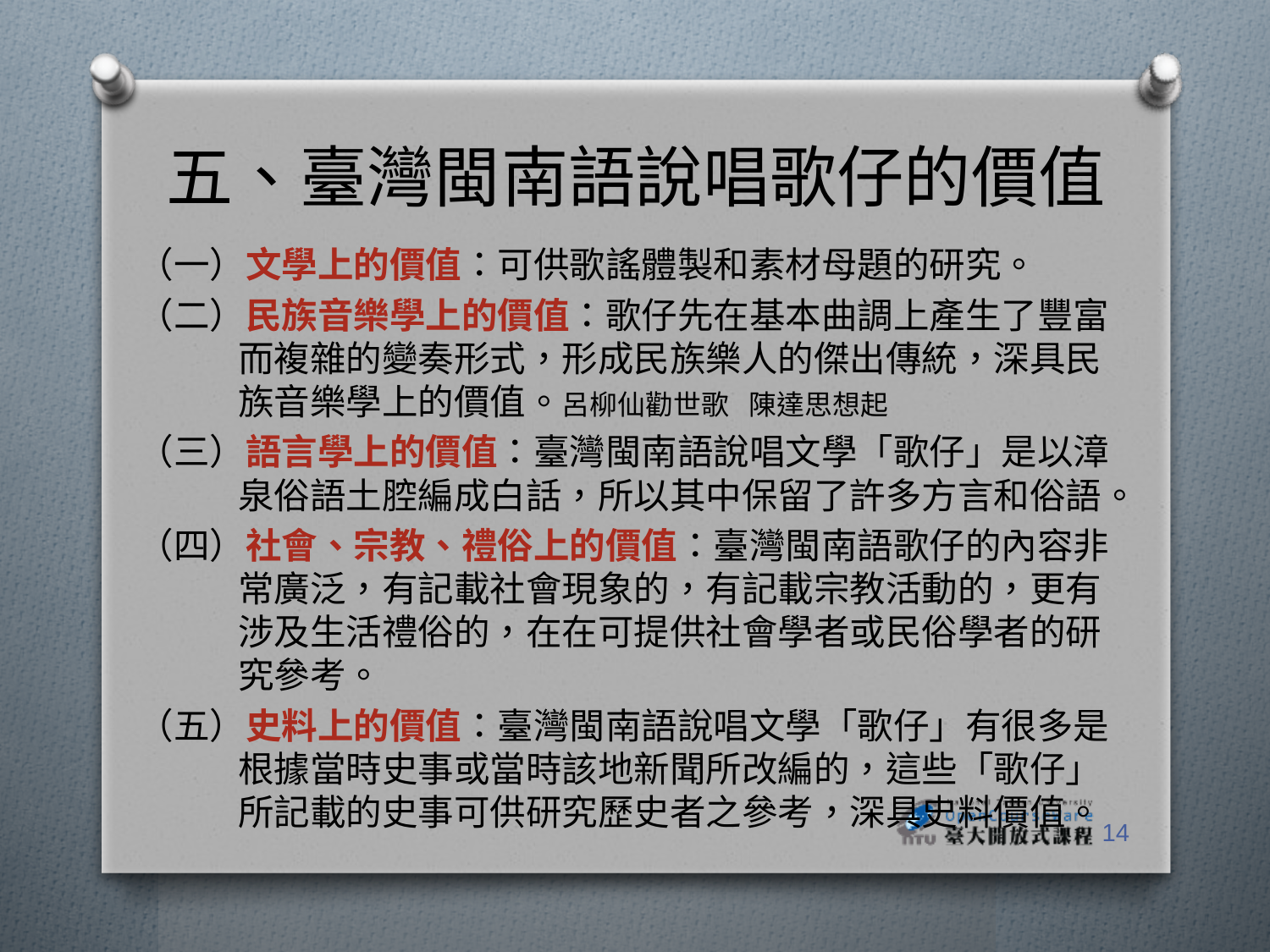

# 五、臺灣閩南語說唱歌仔的價值
（一）文學上的價值：可供歌謠體製和素材母題的研究。
（二）民族音樂學上的價值：歌仔先在基本曲調上產生了豐富而複雜的變奏形式，形成民族樂人的傑出傳統，深具民族音樂學上的價值。呂柳仙勸世歌   陳達思想起
（三）語言學上的價值：臺灣閩南語說唱文學「歌仔」是以漳泉俗語土腔編成白話，所以其中保留了許多方言和俗語。
（四）社會、宗教、禮俗上的價值：臺灣閩南語歌仔的內容非常廣泛，有記載社會現象的，有記載宗教活動的，更有涉及生活禮俗的，在在可提供社會學者或民俗學者的研究參考。
（五）史料上的價值：臺灣閩南語說唱文學「歌仔」有很多是根據當時史事或當時該地新聞所改編的，這些「歌仔」所記載的史事可供研究歷史者之參考，深具史料價值。

14